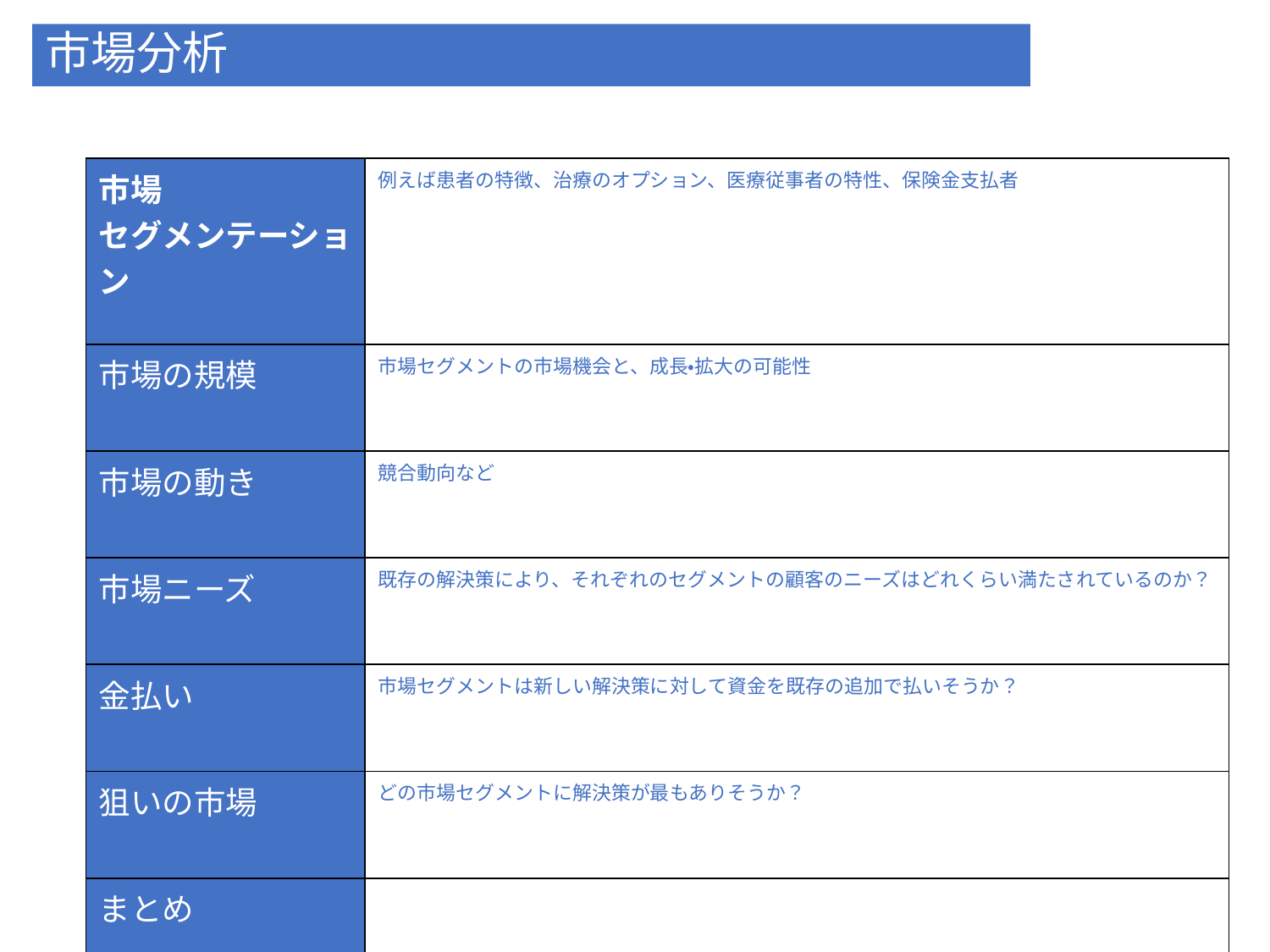

# 市場分析
| 市場 セグメンテーション | 例えば患者の特徴、治療のオプション、医療従事者の特性、保険金支払者 |
| --- | --- |
| 市場の規模 | 市場セグメントの市場機会と、成長・拡大の可能性 |
| 市場の動き | 競合動向など |
| 市場ニーズ | 既存の解決策により、それぞれのセグメントの顧客のニーズはどれくらい満たされているのか？ |
| 金払い | 市場セグメントは新しい解決策に対して資金を既存の追加で払いそうか？ |
| 狙いの市場 | どの市場セグメントに解決策が最もありそうか？ |
| まとめ |  |